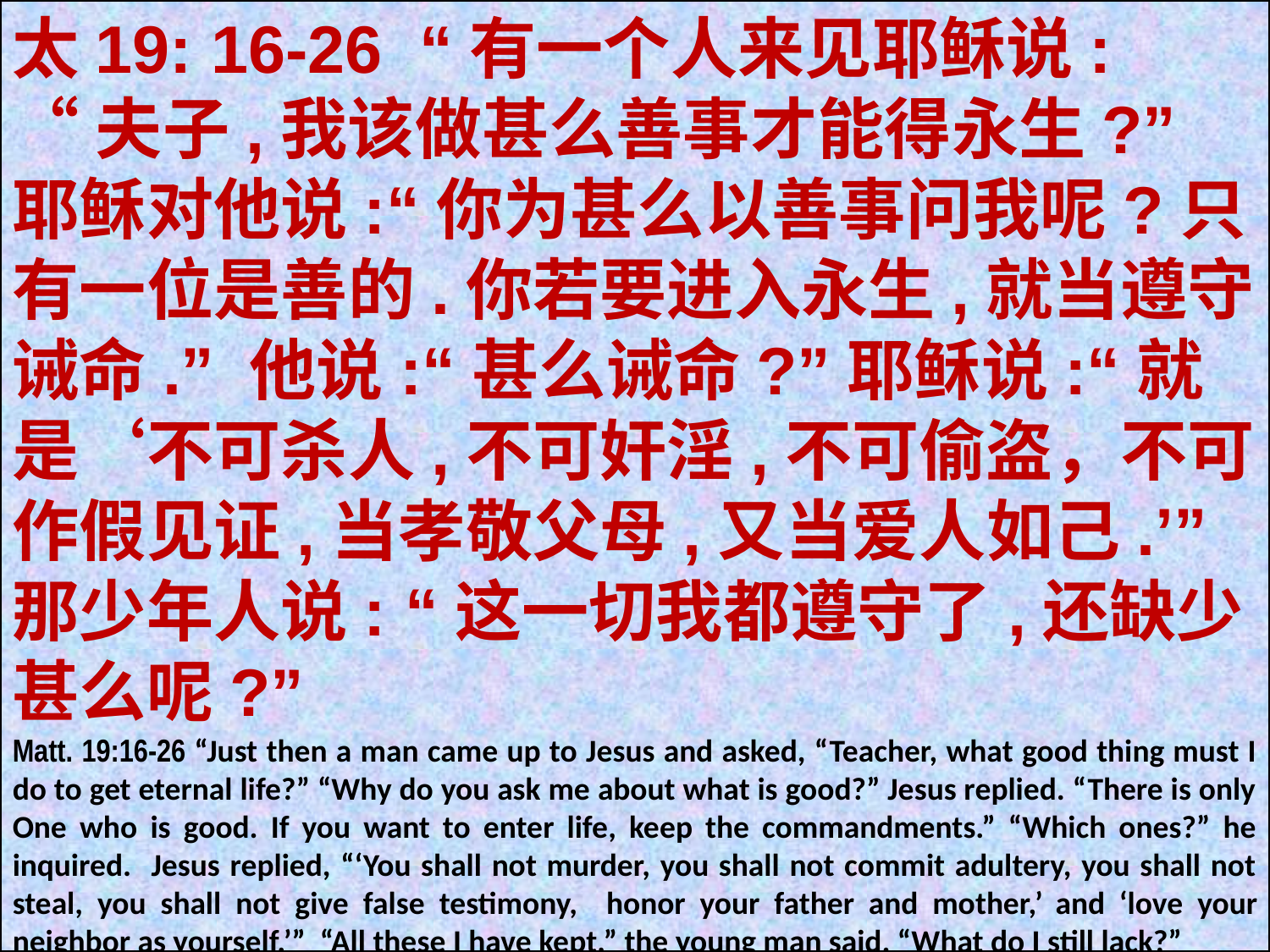

太19: 16-26  “有一个人来见耶稣说:
“夫子,我该做甚么善事才能得永生?” 耶稣对他说:“你为甚么以善事问我呢?只有一位是善的.你若要进入永生,就当遵守诫命.” 他说:“甚么诫命?”耶稣说:“就是‘不可杀人,不可奸淫,不可偷盗，不可作假见证,当孝敬父母,又当爱人如己.’” 那少年人说: “这一切我都遵守了,还缺少甚么呢?”
Matt. 19:16-26 “Just then a man came up to Jesus and asked, “Teacher, what good thing must I do to get eternal life?” “Why do you ask me about what is good?” Jesus replied. “There is only One who is good. If you want to enter life, keep the commandments.” “Which ones?” he inquired.  Jesus replied, “‘You shall not murder, you shall not commit adultery, you shall not steal, you shall not give false testimony,  honor your father and mother,’ and ‘love your neighbor as yourself.’”  “All these I have kept,” the young man said. “What do I still lack?”